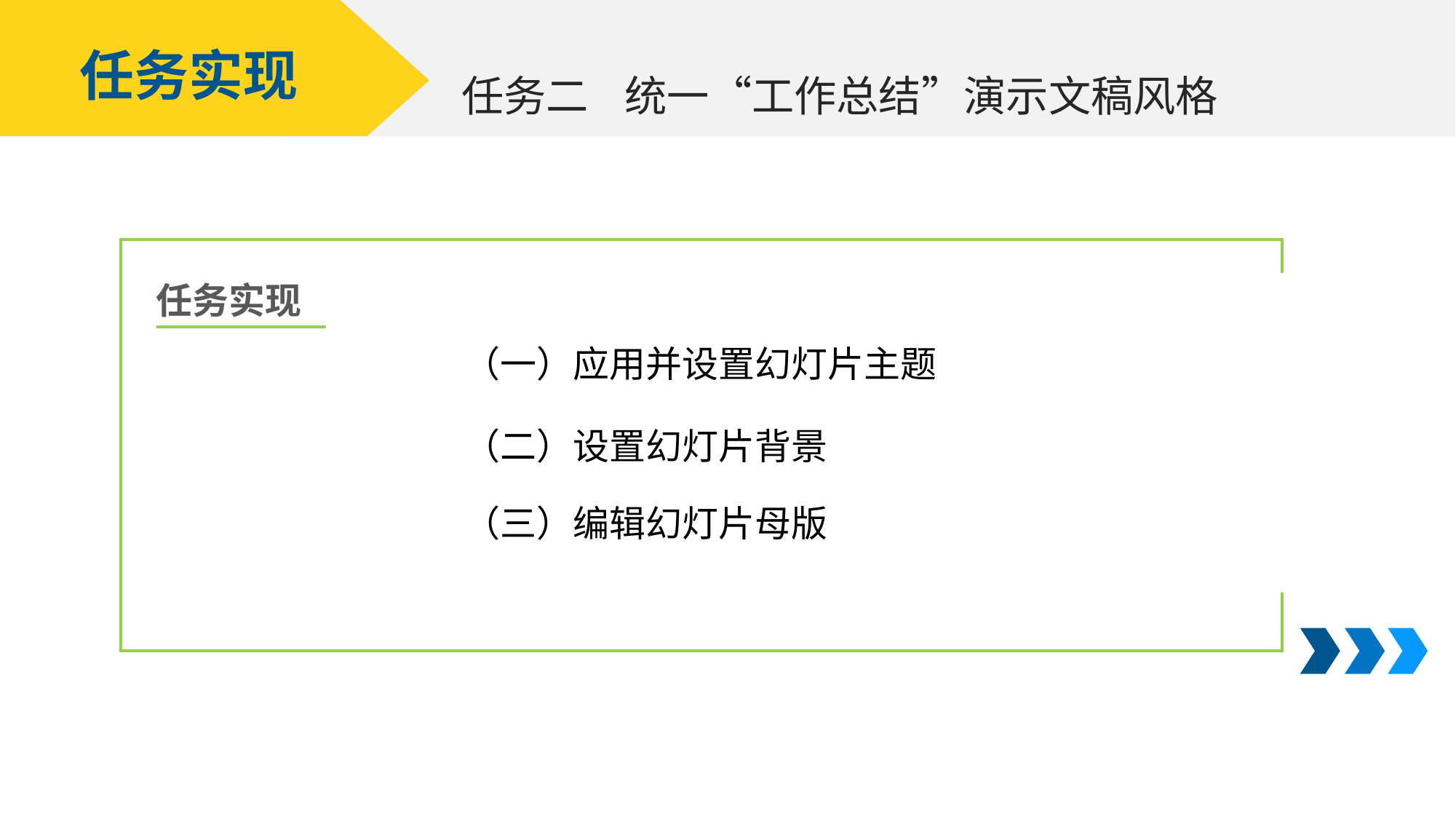

任务实现
统一“工作总结”演示文稿风格
任务二

任务实现

（一）应用并设置幻灯片主题
（二）设置幻灯片背景
（三）编辑幻灯片母版